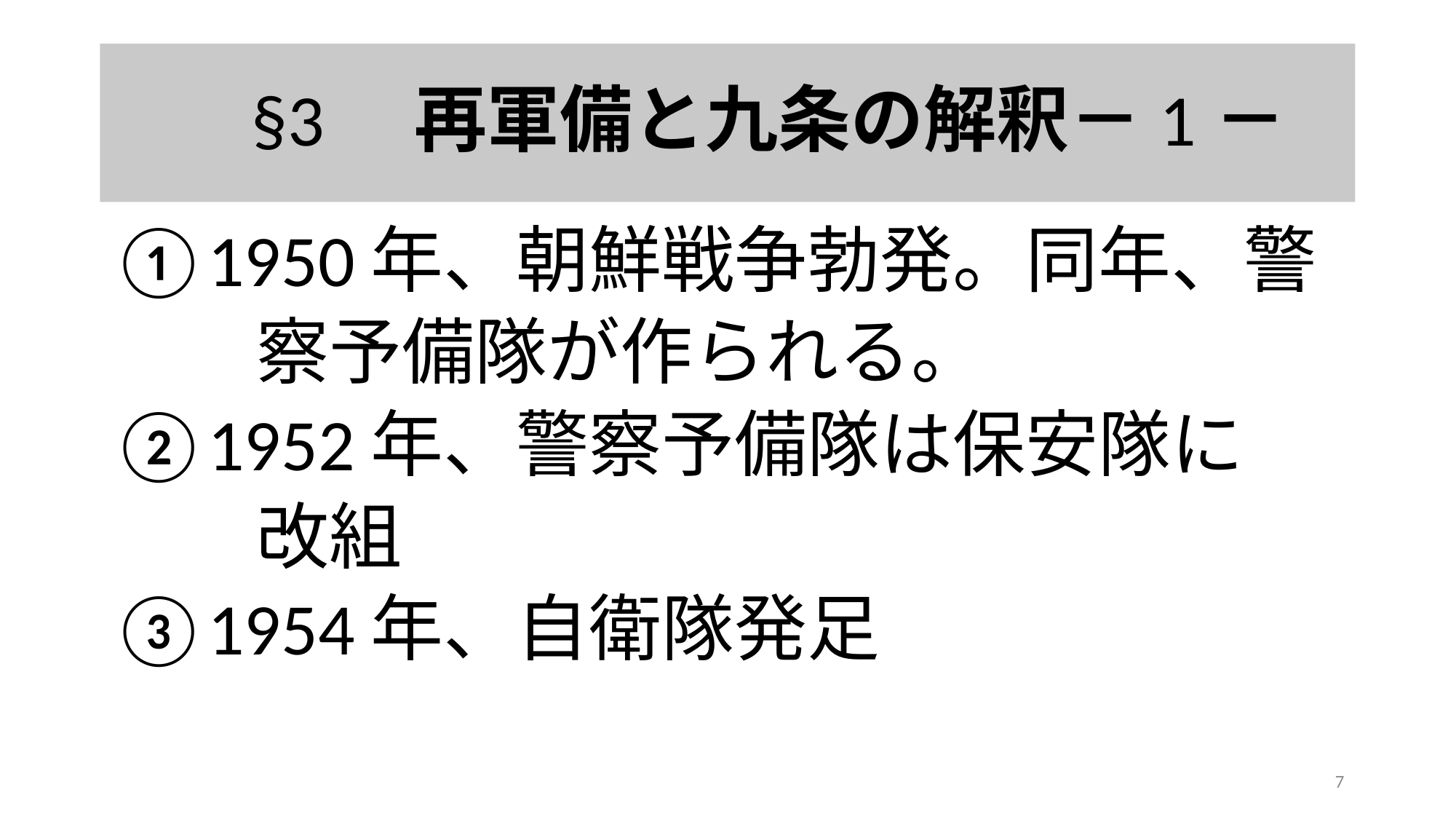

# §3　再軍備と九条の解釈－1－
①1950年、朝鮮戦争勃発。同年、警
　　察予備隊が作られる。
②1952年、警察予備隊は保安隊に
　　改組
③1954年、自衛隊発足
7